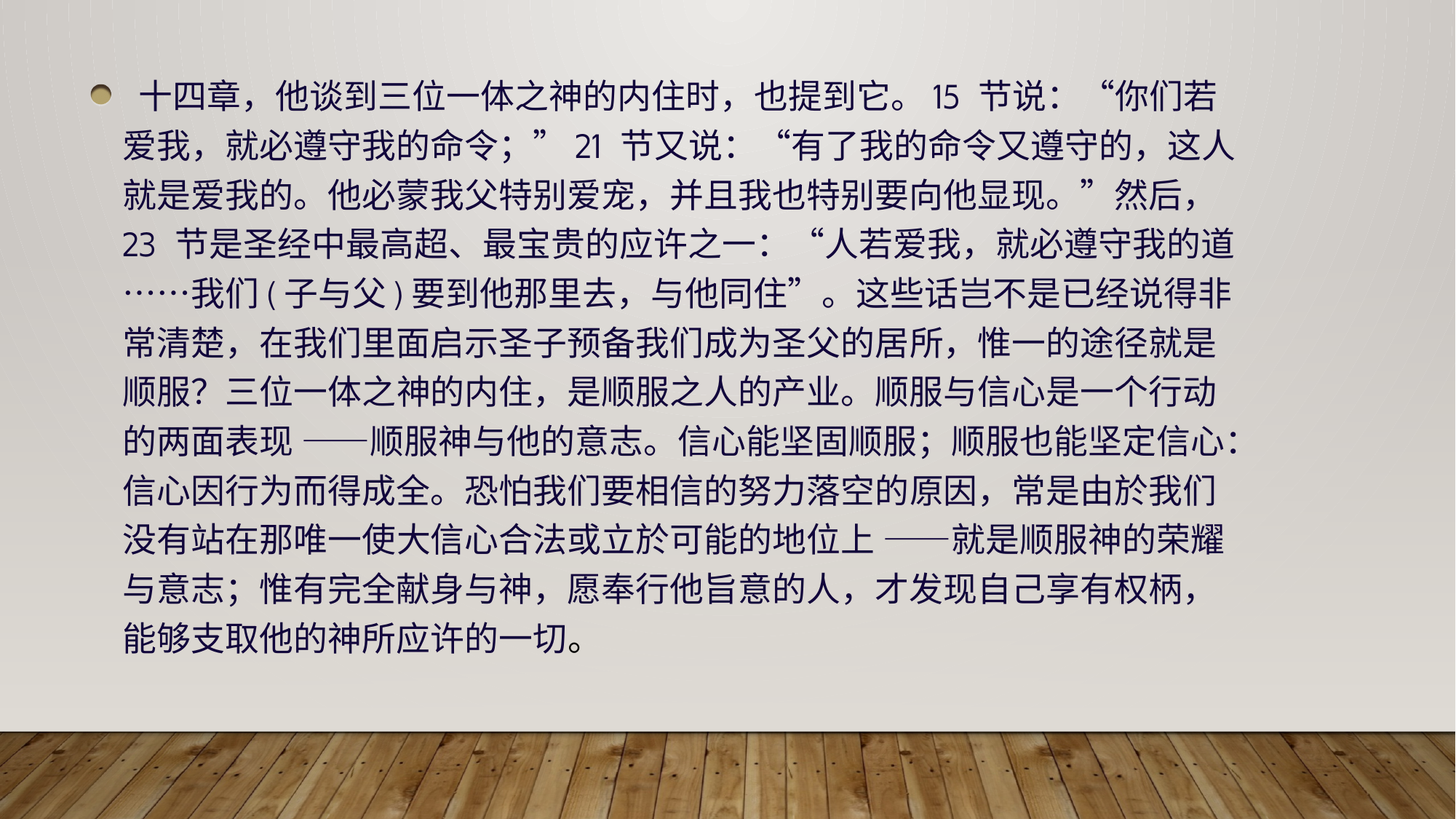

十四章，他谈到三位一体之神的内住时，也提到它。15 节说：“你们若爱我，就必遵守我的命令；”21 节又说：“有了我的命令又遵守的，这人就是爱我的。他必蒙我父特别爱宠，并且我也特别要向他显现。”然后，23 节是圣经中最高超、最宝贵的应许之一：“人若爱我，就必遵守我的道……我们(子与父)要到他那里去，与他同住”。这些话岂不是已经说得非常清楚，在我们里面启示圣子预备我们成为圣父的居所，惟一的途径就是顺服？三位一体之神的内住，是顺服之人的产业。顺服与信心是一个行动的两面表现 ——顺服神与他的意志。信心能坚固顺服；顺服也能坚定信心：信心因行为而得成全。恐怕我们要相信的努力落空的原因，常是由於我们没有站在那唯一使大信心合法或立於可能的地位上 ——就是顺服神的荣耀与意志；惟有完全献身与神，愿奉行他旨意的人，才发现自己享有权柄，能够支取他的神所应许的一切。